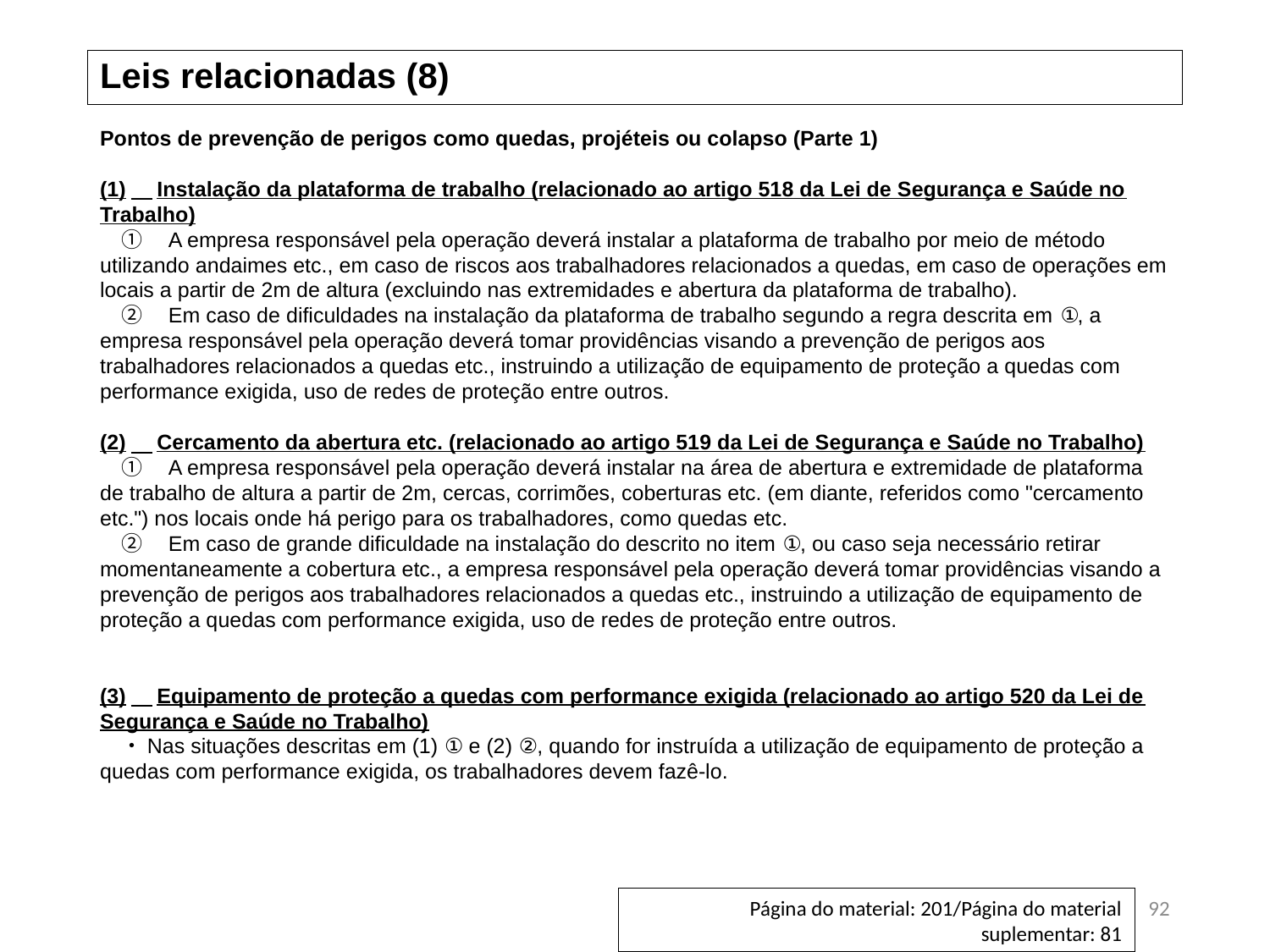

# Leis relacionadas (8)
Pontos de prevenção de perigos como quedas, projéteis ou colapso (Parte 1)

(1)　Instalação da plataforma de trabalho (relacionado ao artigo 518 da Lei de Segurança e Saúde no Trabalho)
　①　A empresa responsável pela operação deverá instalar a plataforma de trabalho por meio de método utilizando andaimes etc., em caso de riscos aos trabalhadores relacionados a quedas, em caso de operações em locais a partir de 2m de altura (excluindo nas extremidades e abertura da plataforma de trabalho).
　②　Em caso de dificuldades na instalação da plataforma de trabalho segundo a regra descrita em ①, a empresa responsável pela operação deverá tomar providências visando a prevenção de perigos aos trabalhadores relacionados a quedas etc., instruindo a utilização de equipamento de proteção a quedas com performance exigida, uso de redes de proteção entre outros.

(2)　Cercamento da abertura etc. (relacionado ao artigo 519 da Lei de Segurança e Saúde no Trabalho)
　①　A empresa responsável pela operação deverá instalar na área de abertura e extremidade de plataforma de trabalho de altura a partir de 2m, cercas, corrimões, coberturas etc. (em diante, referidos como "cercamento etc.") nos locais onde há perigo para os trabalhadores, como quedas etc.
　②　Em caso de grande dificuldade na instalação do descrito no item ①, ou caso seja necessário retirar momentaneamente a cobertura etc., a empresa responsável pela operação deverá tomar providências visando a prevenção de perigos aos trabalhadores relacionados a quedas etc., instruindo a utilização de equipamento de proteção a quedas com performance exigida, uso de redes de proteção entre outros.

(3)　Equipamento de proteção a quedas com performance exigida (relacionado ao artigo 520 da Lei de Segurança e Saúde no Trabalho)
　・Nas situações descritas em (1) ① e (2) ②, quando for instruída a utilização de equipamento de proteção a quedas com performance exigida, os trabalhadores devem fazê-lo.

92
Página do material: 201/Página do material suplementar: 81